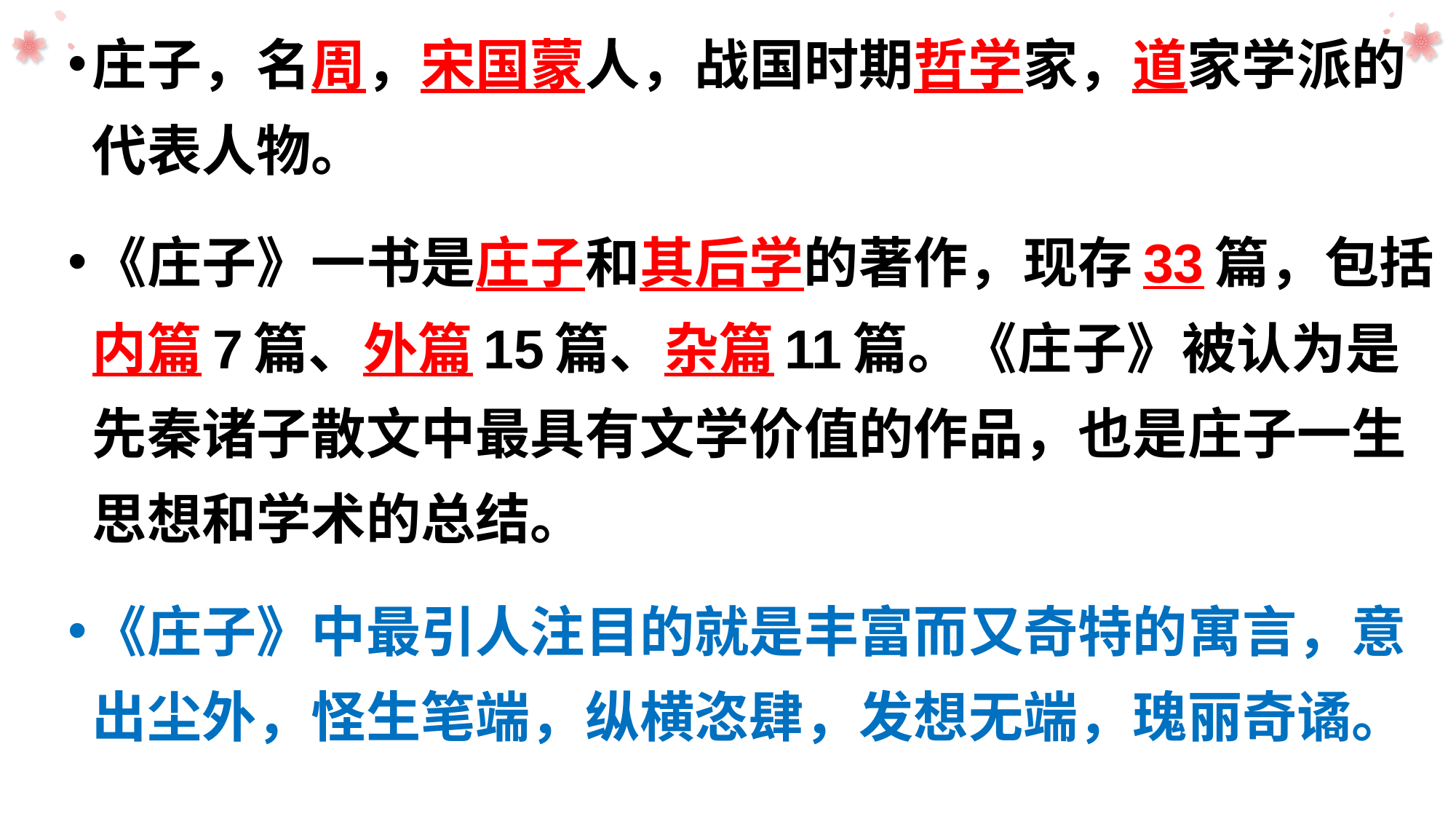

庄子，名周，宋国蒙人，战国时期哲学家，道家学派的代表人物。
《庄子》一书是庄子和其后学的著作，现存33篇，包括内篇7篇、外篇15篇、杂篇11篇。《庄子》被认为是先秦诸子散文中最具有文学价值的作品，也是庄子一生思想和学术的总结。
《庄子》中最引人注目的就是丰富而又奇特的寓言，意出尘外，怪生笔端，纵横恣肆，发想无端，瑰丽奇谲。